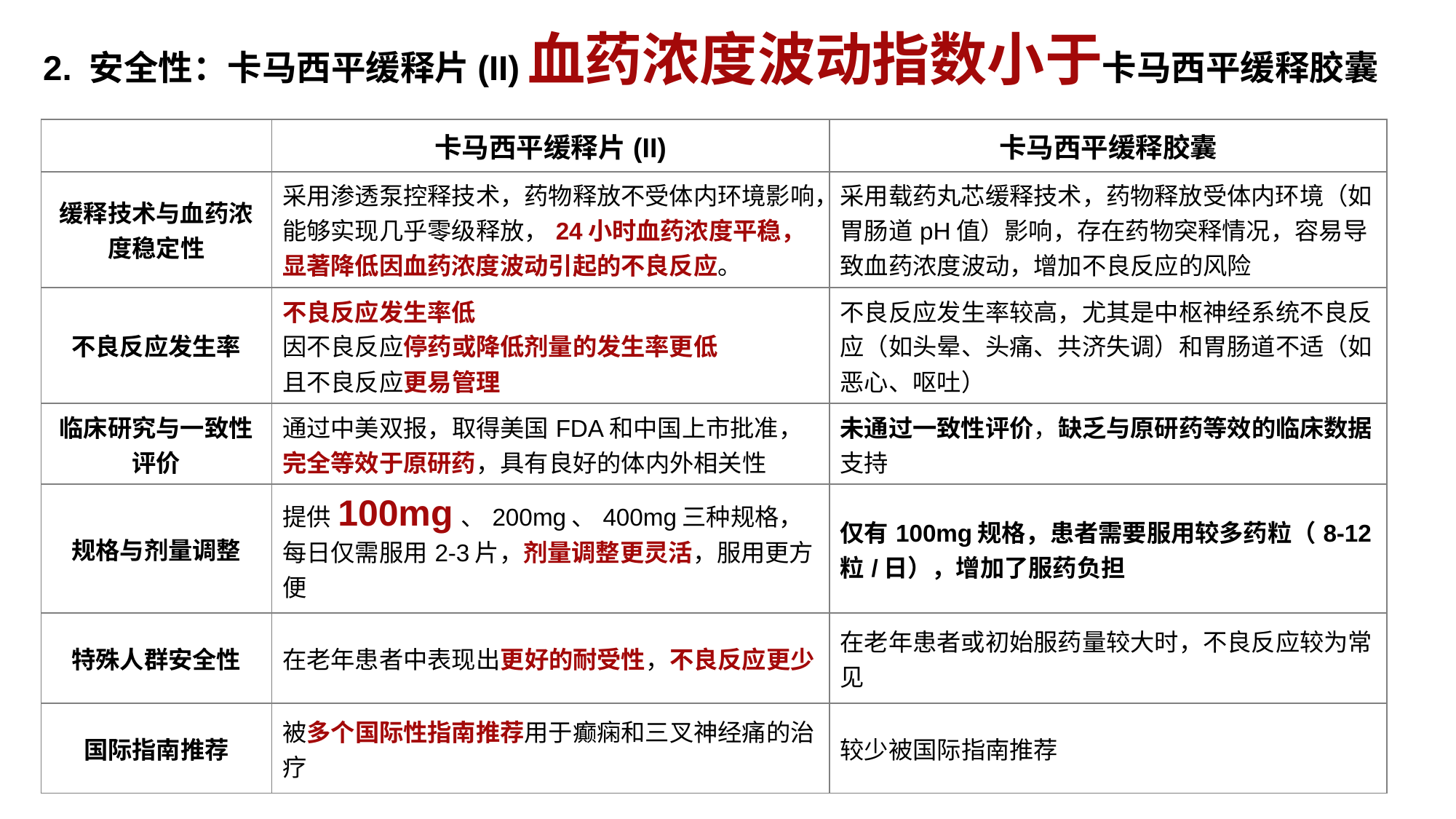

# 2. 安全性：卡马西平缓释片(II)血药浓度波动指数小于卡马西平缓释胶囊
|  | 卡马西平缓释片(II) | 卡马西平缓释胶囊 |
| --- | --- | --- |
| 缓释技术与血药浓度稳定性 | 采用渗透泵控释技术，药物释放不受体内环境影响，能够实现几乎零级释放，24小时血药浓度平稳，显著降低因血药浓度波动引起的不良反应。 | 采用载药丸芯缓释技术，药物释放受体内环境（如胃肠道pH值）影响，存在药物突释情况，容易导致血药浓度波动，增加不良反应的风险 |
| 不良反应发生率 | 不良反应发生率低 因不良反应停药或降低剂量的发生率更低 且不良反应更易管理 | 不良反应发生率较高，尤其是中枢神经系统不良反应（如头晕、头痛、共济失调）和胃肠道不适（如恶心、呕吐） |
| 临床研究与一致性评价 | 通过中美双报，取得美国FDA和中国上市批准，完全等效于原研药，具有良好的体内外相关性 | 未通过一致性评价，缺乏与原研药等效的临床数据支持 |
| 规格与剂量调整 | 提供100mg、200mg、400mg三种规格，每日仅需服用2-3片，剂量调整更灵活，服用更方便 | 仅有100mg规格，患者需要服用较多药粒（8-12粒/日），增加了服药负担 |
| 特殊人群安全性 | 在老年患者中表现出更好的耐受性，不良反应更少 | 在老年患者或初始服药量较大时，不良反应较为常见 |
| 国际指南推荐 | 被多个国际性指南推荐用于癫痫和三叉神经痛的治疗 | 较少被国际指南推荐 |